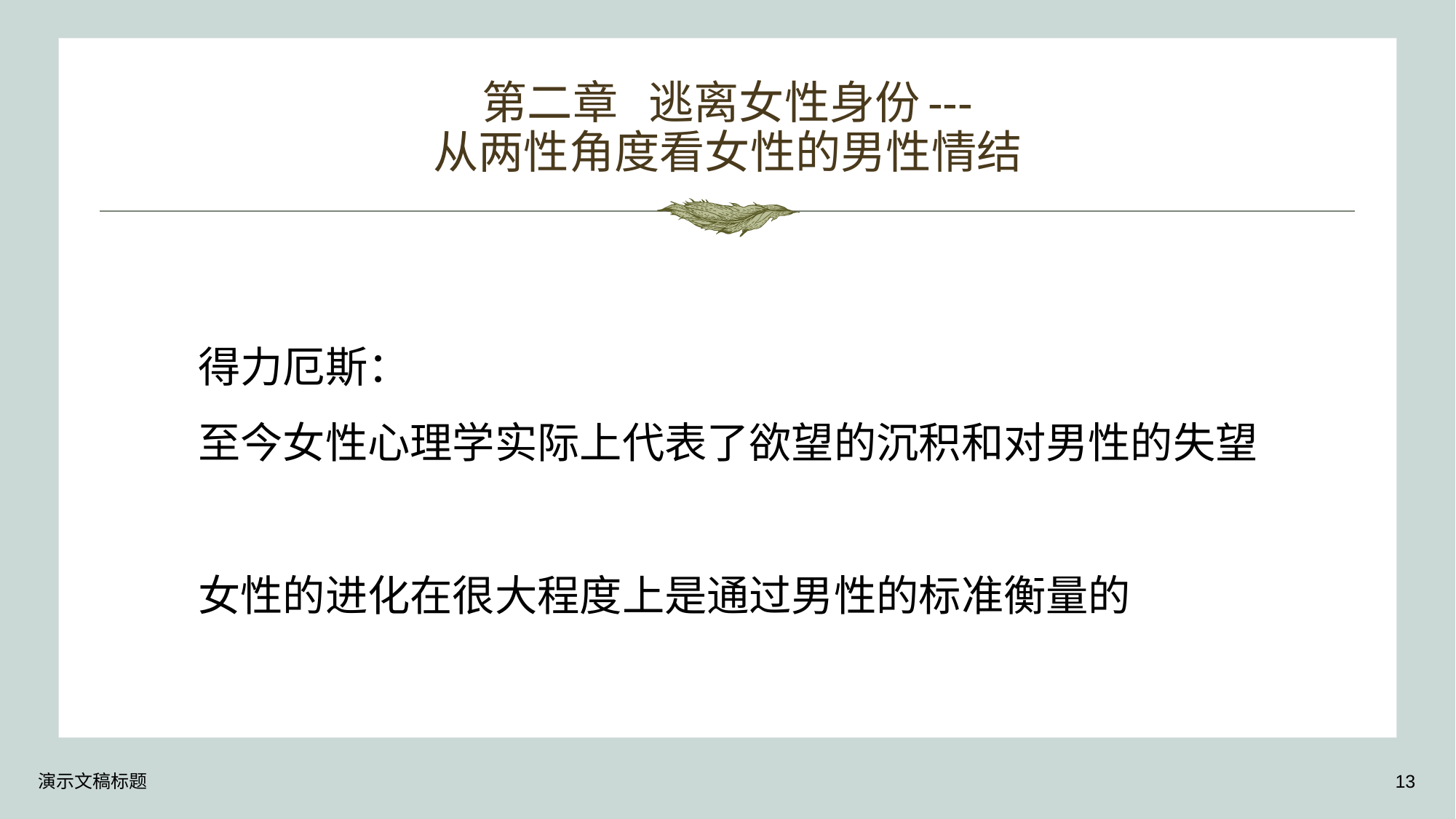

# 第二章   逃离女性身份--- 从两性角度看女性的男性情结
得力厄斯：
至今女性心理学实际上代表了欲望的沉积和对男性的失望

女性的进化在很大程度上是通过男性的标准衡量的

演示文稿标题
13